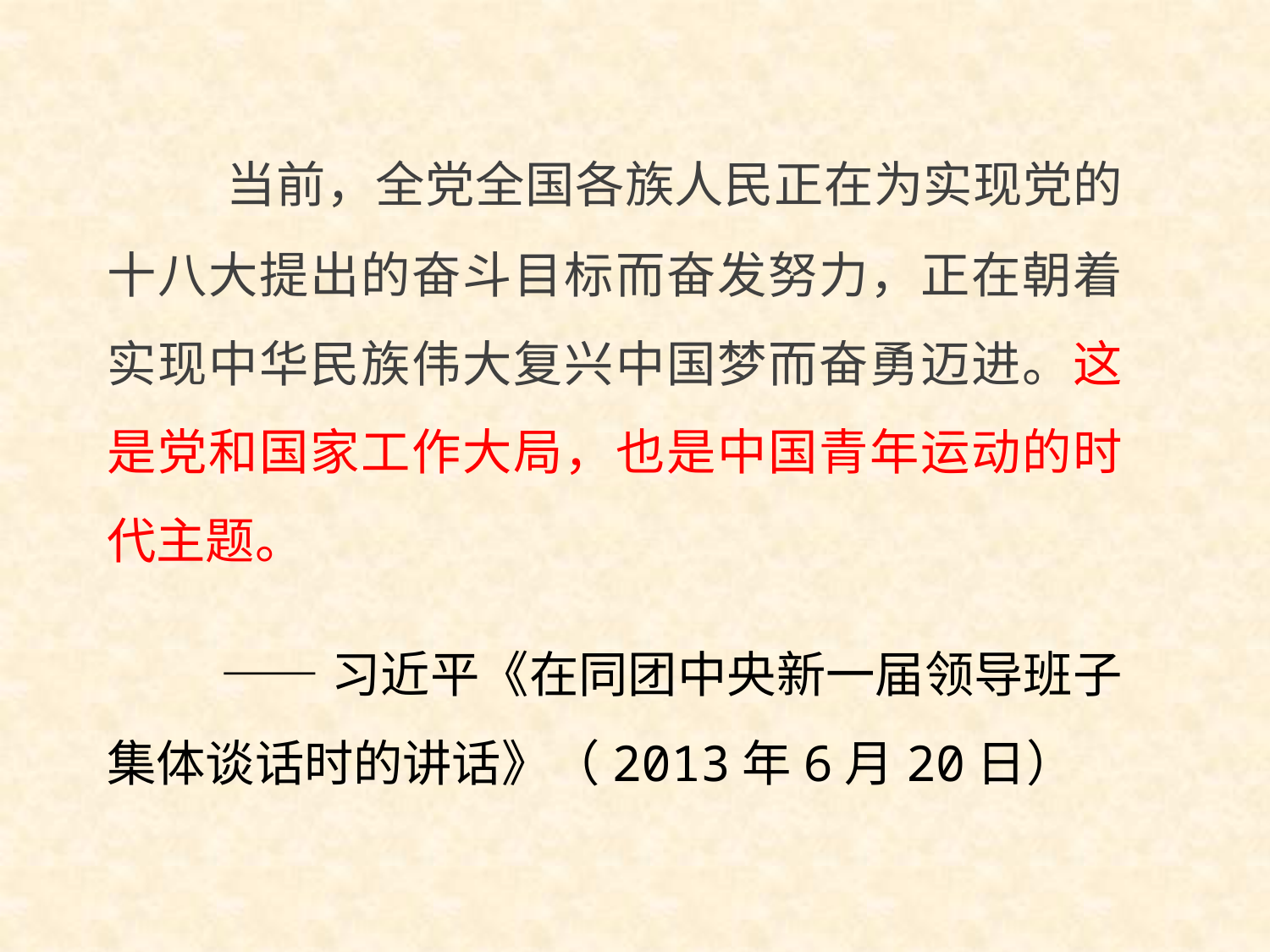

当前，全党全国各族人民正在为实现党的十八大提出的奋斗目标而奋发努力，正在朝着实现中华民族伟大复兴中国梦而奋勇迈进。这是党和国家工作大局，也是中国青年运动的时代主题。

          ——习近平《在同团中央新一届领导班子集体谈话时的讲话》（2013年6月20日）

104